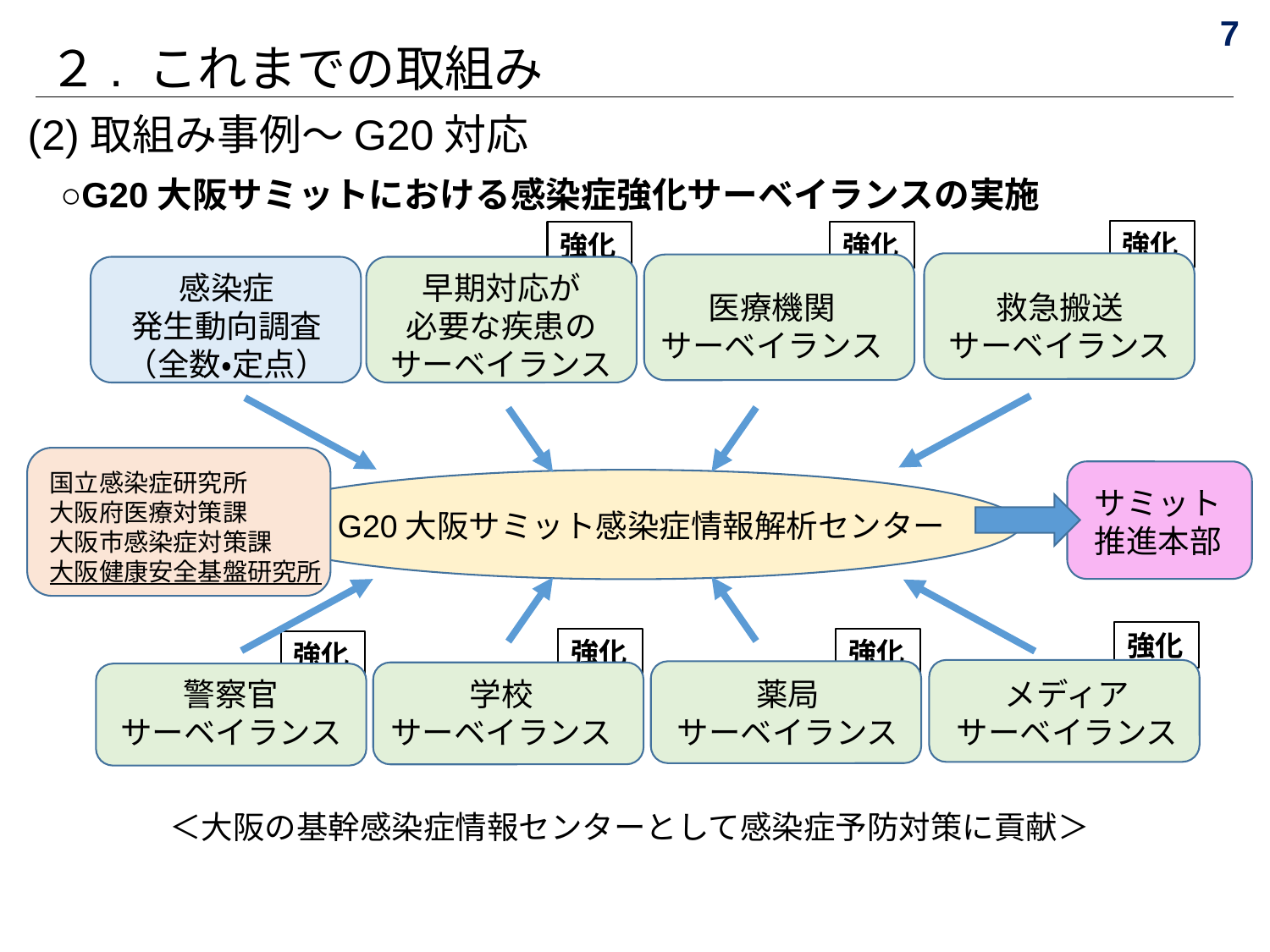

7
２. これまでの取組み
(2)取組み事例～G20対応
○G20大阪サミットにおける感染症強化サーベイランスの実施
強化
強化
強化

感染症
発生動向調査
（全数・定点）
早期対応が
必要な疾患の
サーベイランス
医療機関
サーベイランス
救急搬送
サーベイランス

国立感染症研究所
大阪府医療対策課
大阪市感染症対策課
大阪健康安全基盤研究所

サミット
推進本部

G20大阪サミット感染症情報解析センター
強化
強化
強化
強化

警察官
サーベイランス
学校
サーベイランス
薬局
サーベイランス
メディア
サーベイランス
＜大阪の基幹感染症情報センターとして感染症予防対策に貢献＞